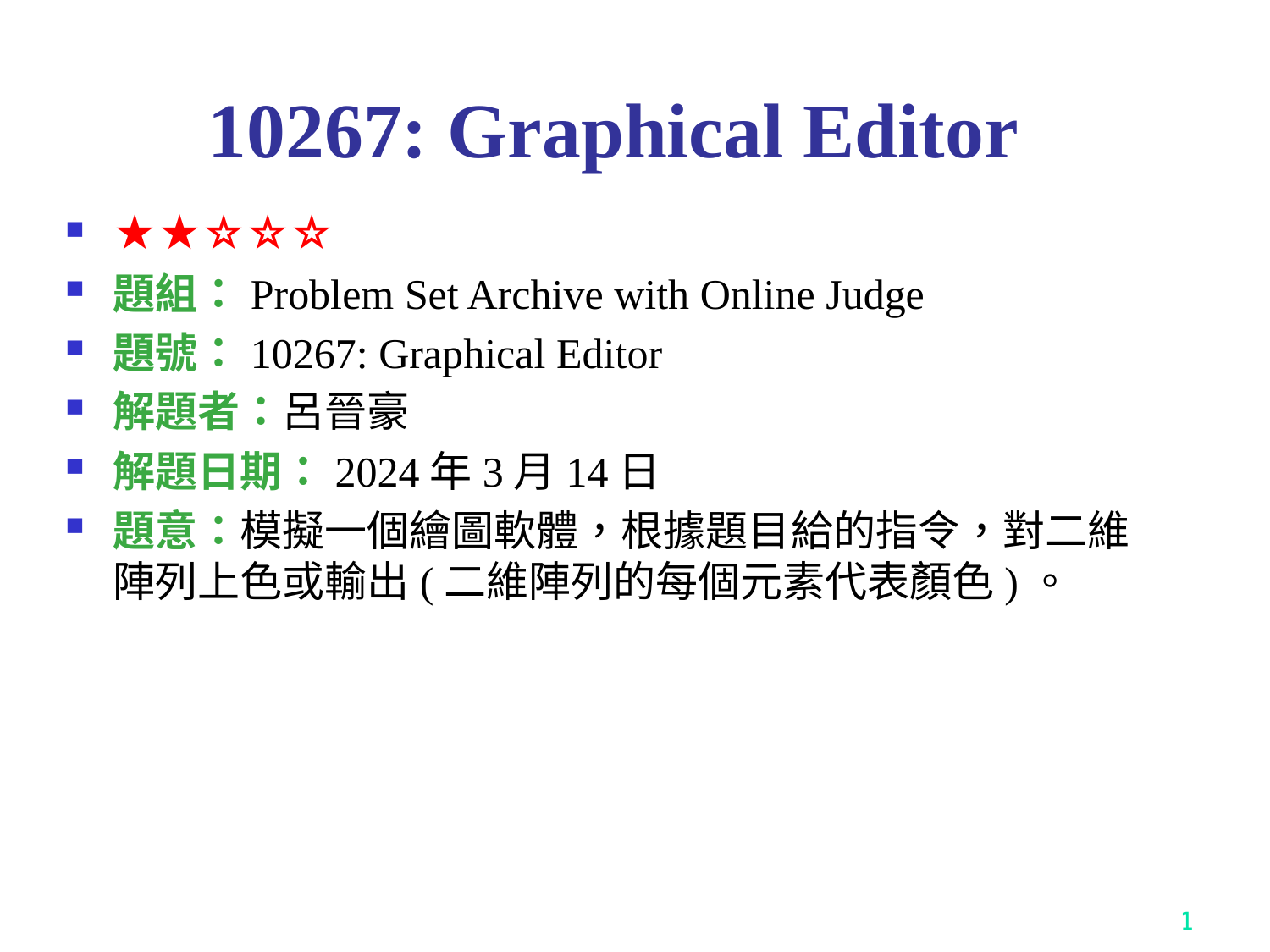

# 10267: Graphical Editor
★★☆☆☆
題組：Problem Set Archive with Online Judge
題號：10267: Graphical Editor
解題者：呂晉豪
解題日期：2024年3月14日
題意：模擬一個繪圖軟體，根據題目給的指令，對二維陣列上色或輸出(二維陣列的每個元素代表顏色)。
1